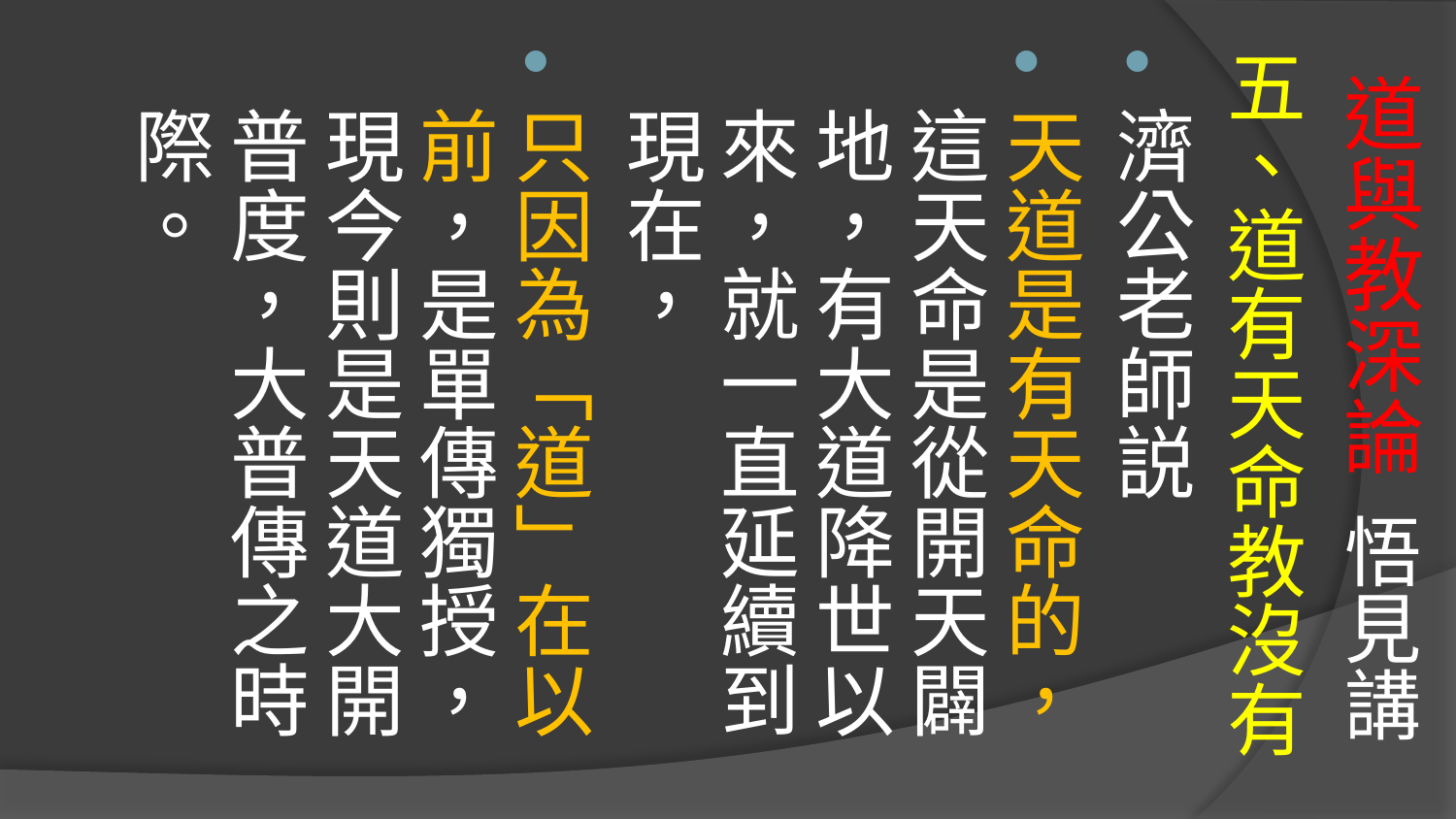

# 道與教深論  悟見講
五、道有天命教沒有
濟公老師説
天道是有天命的，這天命是從開天闢地，有大道降世以來，就一直延續到現在，
只因為「道」在以前，是單傳獨授，現今則是天道大開普度，大普傳之時際。